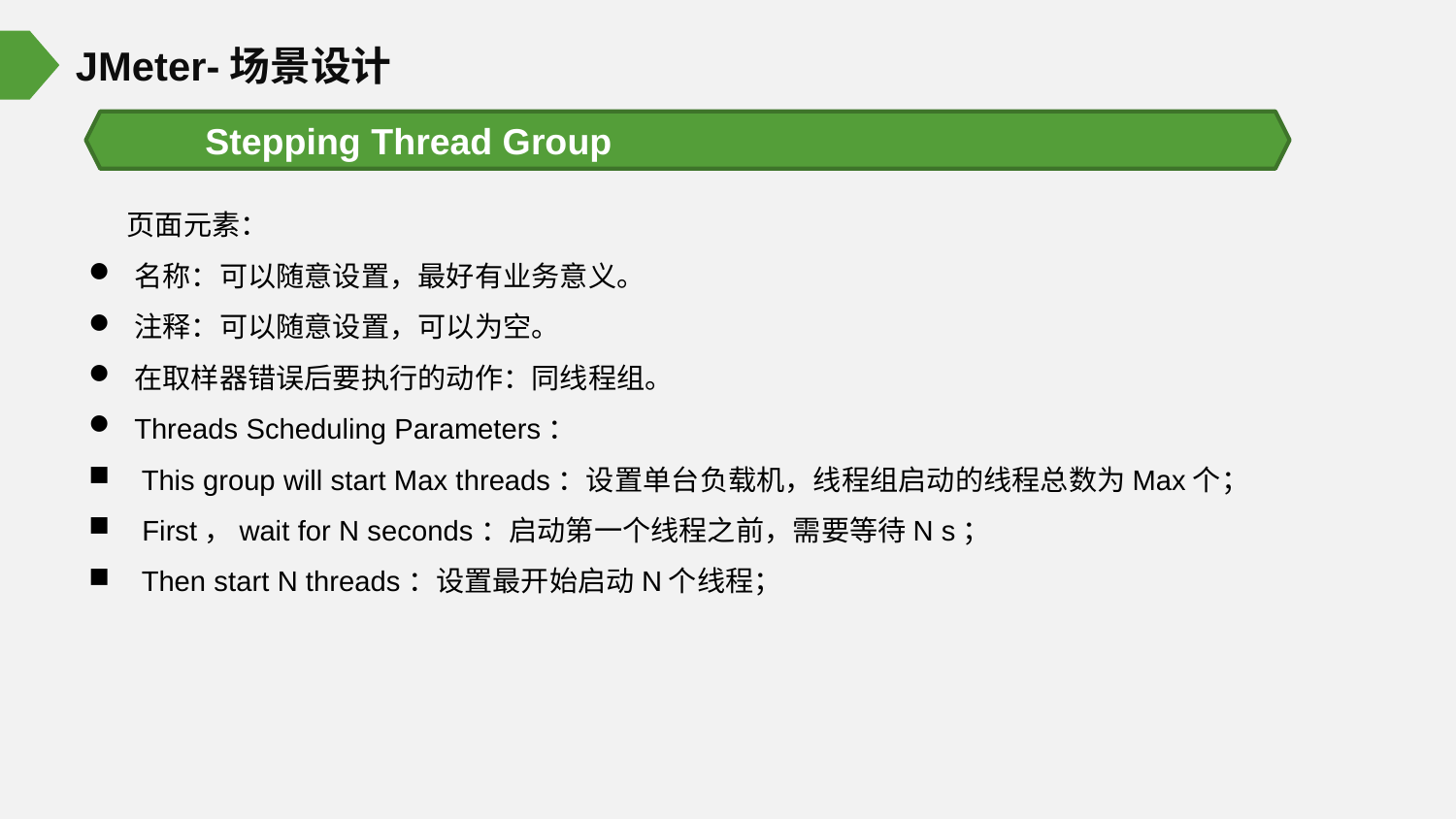

JMeter-场景设计
Stepping Thread Group
     页面元素：
名称：可以随意设置，最好有业务意义。
注释：可以随意设置，可以为空。
在取样器错误后要执行的动作：同线程组。
Threads Scheduling Parameters：
 This group will start Max threads：设置单台负载机，线程组启动的线程总数为Max个；
 First，wait for N seconds：启动第一个线程之前，需要等待N s；
 Then start N threads：设置最开始启动N个线程；